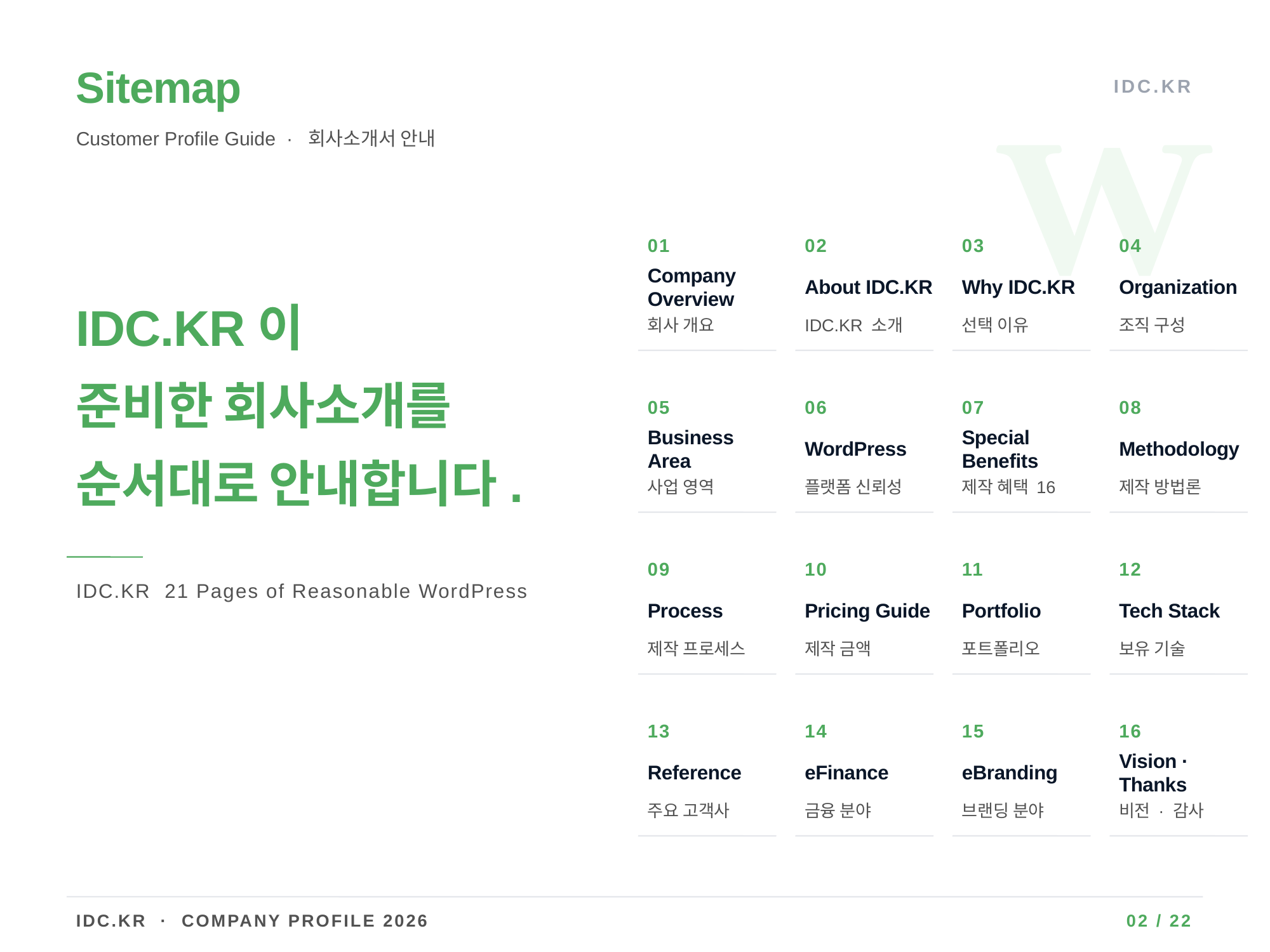

W
Sitemap
IDC.KR
Customer Profile Guide  ·  회사소개서 안내
IDC.KR이
준비한 회사소개를
순서대로 안내합니다.
01
02
03
04
Company Overview
About IDC.KR
Why IDC.KR
Organization
회사 개요
IDC.KR 소개
선택 이유
조직 구성

05
06
07
08
Business Area
WordPress
Special Benefits
Methodology
사업 영역
플랫폼 신뢰성
제작 혜택 16
제작 방법론

09
10
11
12

IDC.KR  21 Pages of Reasonable WordPress
Process
Pricing Guide
Portfolio
Tech Stack
제작 프로세스
제작 금액
포트폴리오
보유 기술

13
14
15
16
Reference
eFinance
eBranding
Vision · Thanks
주요 고객사
금융 분야
브랜딩 분야
비전 · 감사

IDC.KR  ·  COMPANY PROFILE 2026
02 / 22